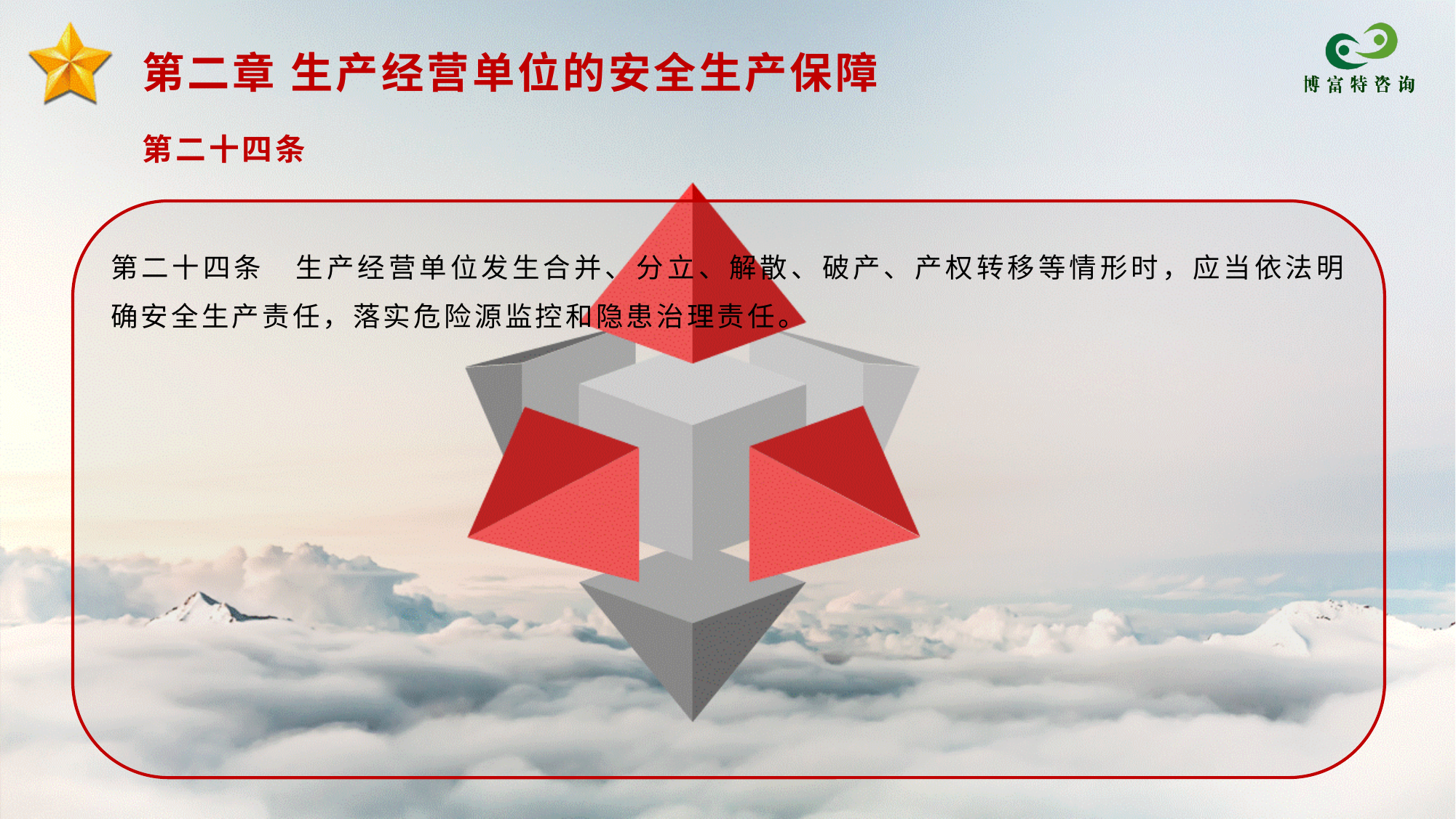

第二章 生产经营单位的安全生产保障
第二十四条
第二十四条　生产经营单位发生合并、分立、解散、破产、产权转移等情形时，应当依法明确安全生产责任，落实危险源监控和隐患治理责任。